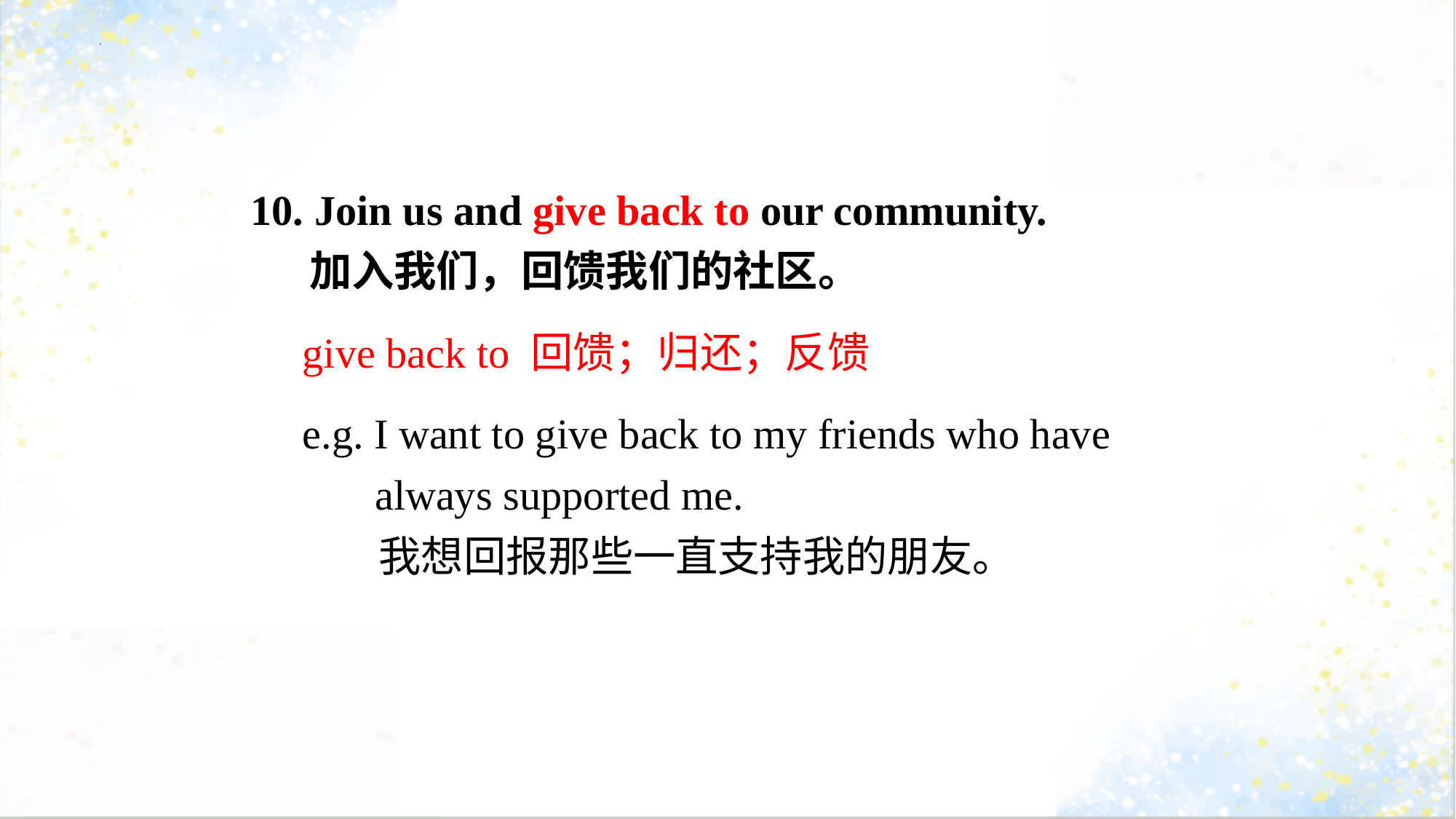

10. Join us and give back to our community.
     加入我们，回馈我们的社区。
give back to 回馈；归还；反馈
e.g. I want to give back to my friends who have always supported me.
       我想回报那些一直支持我的朋友。